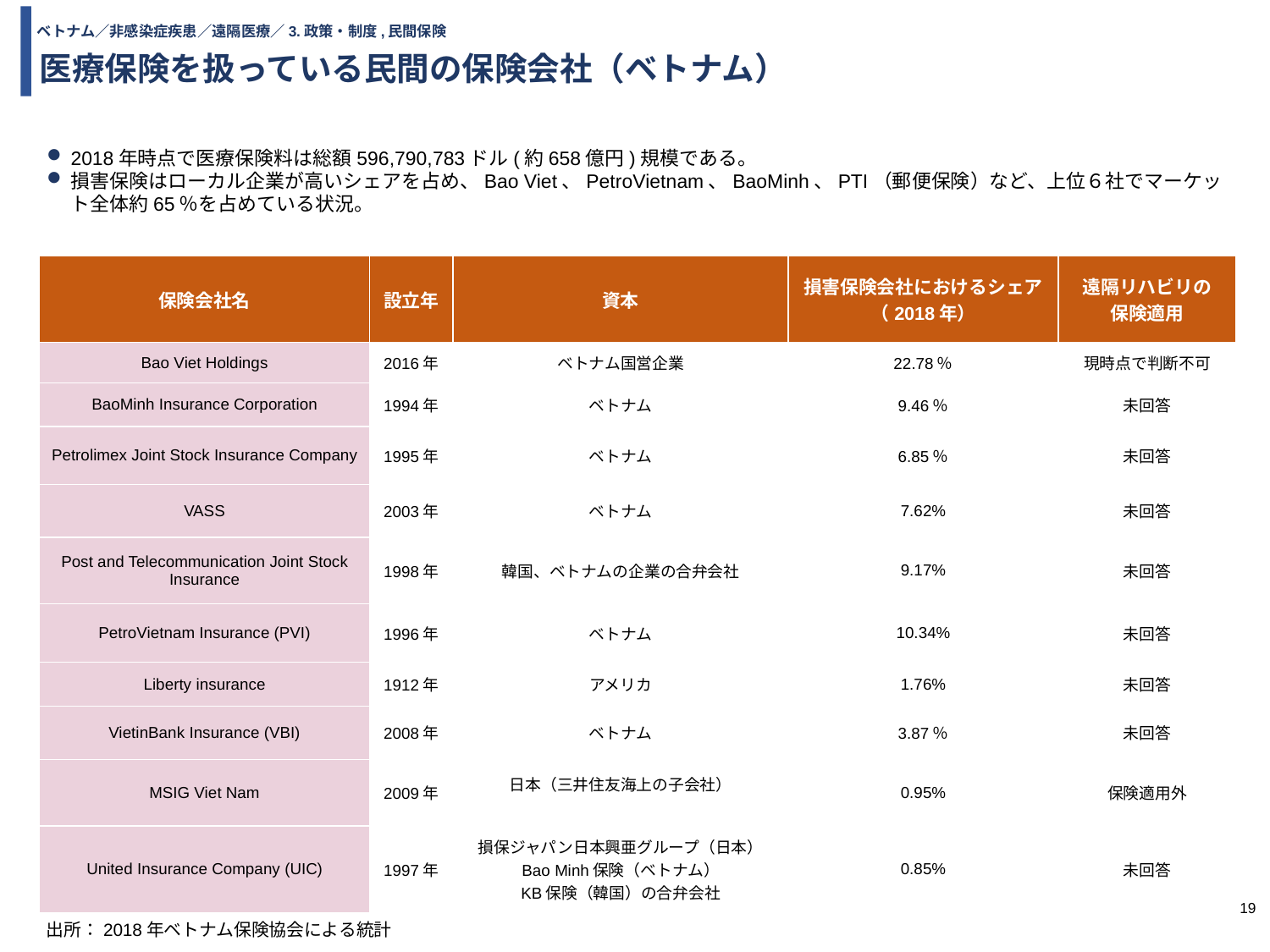

ベトナム／非感染症疾患／遠隔医療／3.政策・制度,民間保険
医療保険を扱っている民間の保険会社（ベトナム）
# 2018年時点で医療保険料は総額596,790,783ドル(約658億円)規模である。
損害保険はローカル企業が高いシェアを占め、Bao Viet、PetroVietnam、BaoMinh、PTI（郵便保険）など、上位６社でマーケット全体約65％を占めている状況。
| 保険会社名 | 設立年 | 資本 | 損害保険会社におけるシェア （2018年） | 遠隔リハビリの 保険適用 |
| --- | --- | --- | --- | --- |
| Bao Viet Holdings | 2016年 | ベトナム国営企業 | 22.78％ | 現時点で判断不可 |
| BaoMinh Insurance Corporation | 1994年 | ベトナム | 9.46％ | 未回答 |
| Petrolimex Joint Stock Insurance Company | 1995年 | ベトナム | 6.85％ | 未回答 |
| VASS | 2003年 | ベトナム | 7.62% | 未回答 |
| Post and Telecommunication Joint Stock Insurance | 1998年 | 韓国、ベトナムの企業の合弁会社 | 9.17% | 未回答 |
| PetroVietnam Insurance (PVI) | 1996年 | ベトナム | 10.34% | 未回答 |
| Liberty insurance | 1912年 | アメリカ | 1.76% | 未回答 |
| VietinBank Insurance (VBI) | 2008年 | ベトナム | 3.87％ | 未回答 |
| MSIG Viet Nam | 2009年 | 日本（三井住友海上の子会社） | 0.95% | 保険適用外 |
| United Insurance Company (UIC) | 1997年 | 損保ジャパン日本興亜グループ（日本） Bao Minh保険（ベトナム） KB保険（韓国）の合弁会社 | 0.85% | 未回答 |
19
出所：2018年ベトナム保険協会による統計